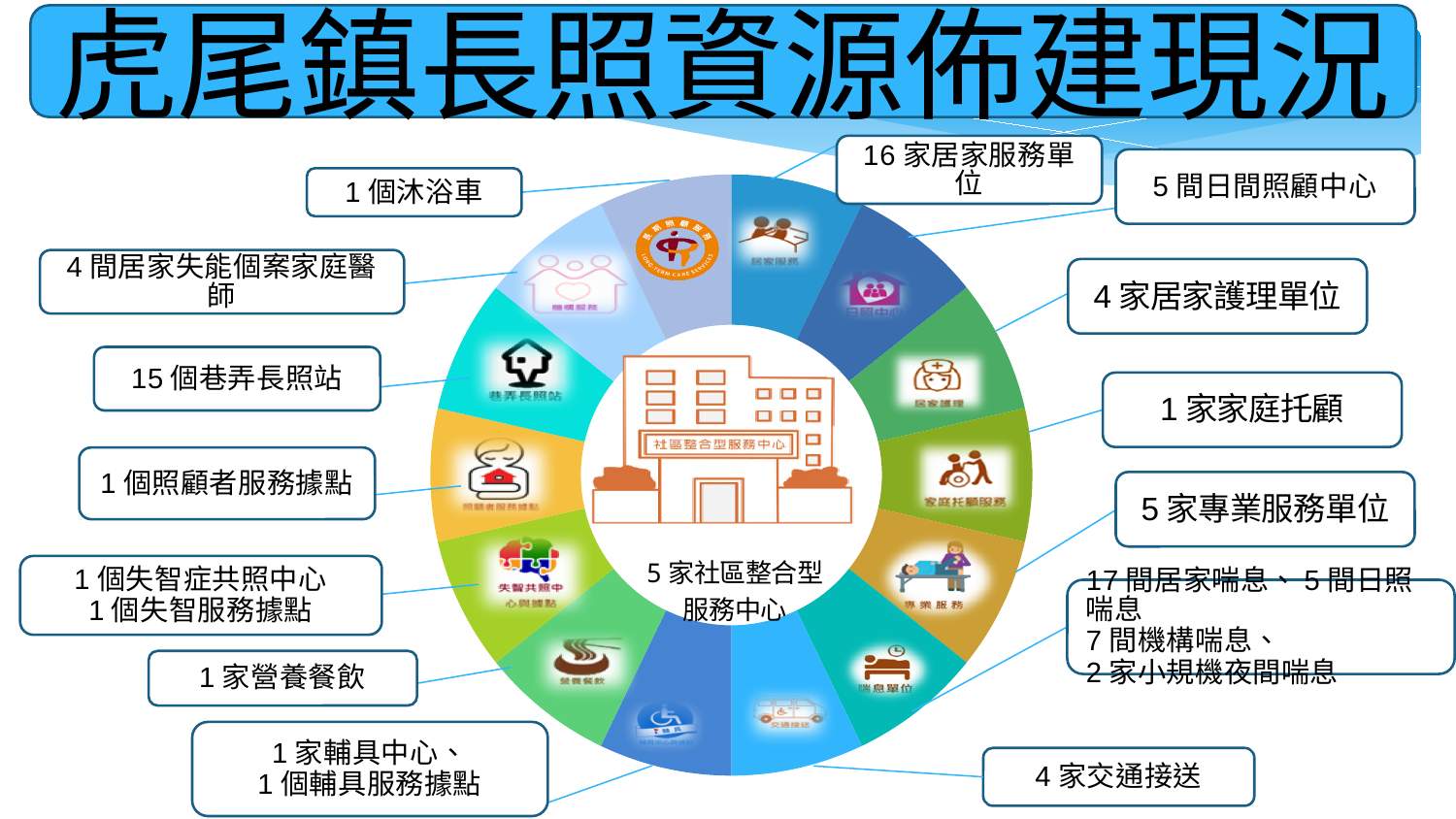

虎尾鎮長照資源佈建現況

### Chart

| Category | 銷售 |
|---|---|
| 第一季 | 10.0 |
| 第二季 | 10.0 |
| 第三季 | 10.0 |
| 第四季 | 10.0 |